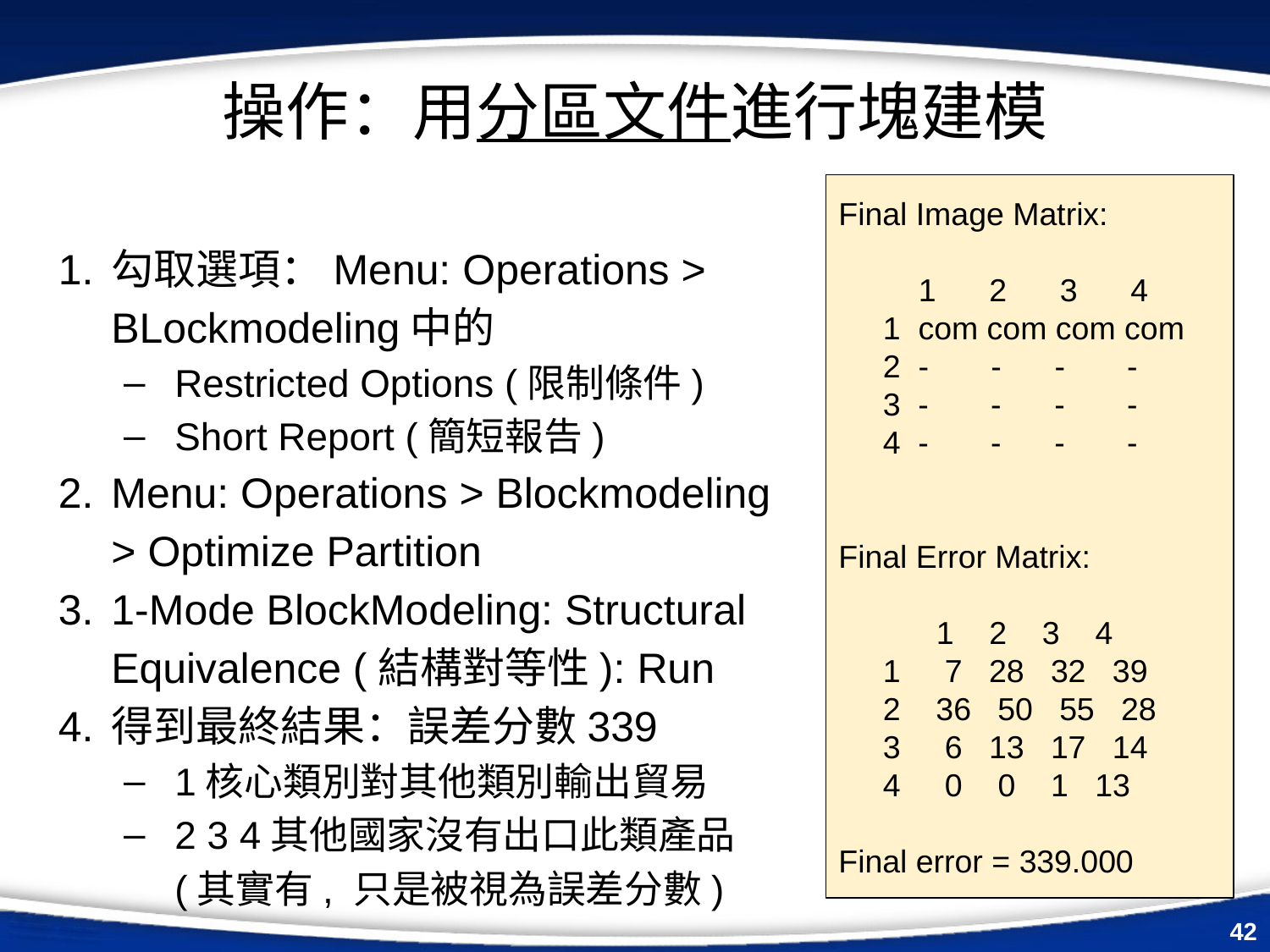

# 操作：用分區文件進行塊建模
Final Image Matrix:

         1      2      3      4
     1  com com com com
     2  -       -      -       -
     3  -       -      -       -
     4  -       -      -       -

Final Error Matrix:

           1    2    3    4
     1     7   28   32   39
     2    36   50   55   28
     3     6   13   17   14
     4     0    0    1   13

Final error = 339.000
勾取選項：Menu: Operations > BLockmodeling中的
Restricted Options (限制條件)
Short Report (簡短報告)
Menu: Operations > Blockmodeling > Optimize Partition
1-Mode BlockModeling: Structural Equivalence (結構對等性): Run
得到最終結果：誤差分數339
1核心類別對其他類別輸出貿易
2 3 4其他國家沒有出口此類產品
(其實有, 只是被視為誤差分數)
42